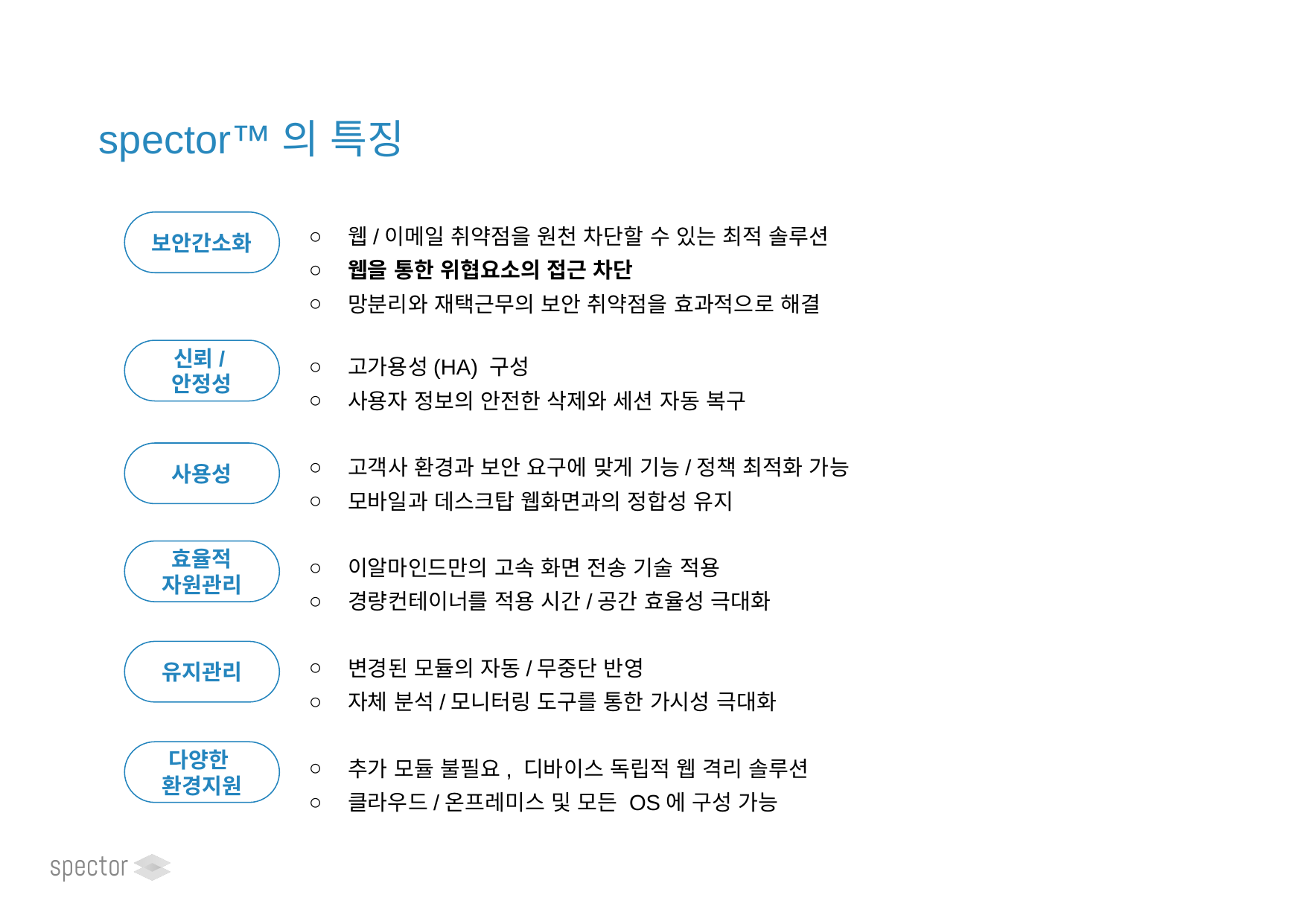

spector™의 특징
웹/이메일 취약점을 원천 차단할 수 있는 최적 솔루션
웹을 통한 위협요소의 접근 차단
망분리와 재택근무의 보안 취약점을 효과적으로 해결
보안간소화
고가용성(HA) 구성
사용자 정보의 안전한 삭제와 세션 자동 복구
신뢰/안정성
고객사 환경과 보안 요구에 맞게 기능/정책 최적화 가능
모바일과 데스크탑 웹화면과의 정합성 유지
사용성
이알마인드만의 고속 화면 전송 기술 적용
경량컨테이너를 적용 시간/공간 효율성 극대화
효율적
자원관리
변경된 모듈의 자동/무중단 반영
자체 분석/모니터링 도구를 통한 가시성 극대화
유지관리
추가 모듈 불필요, 디바이스 독립적 웹 격리 솔루션
클라우드/온프레미스 및 모든 OS에 구성 가능
다양한
환경지원